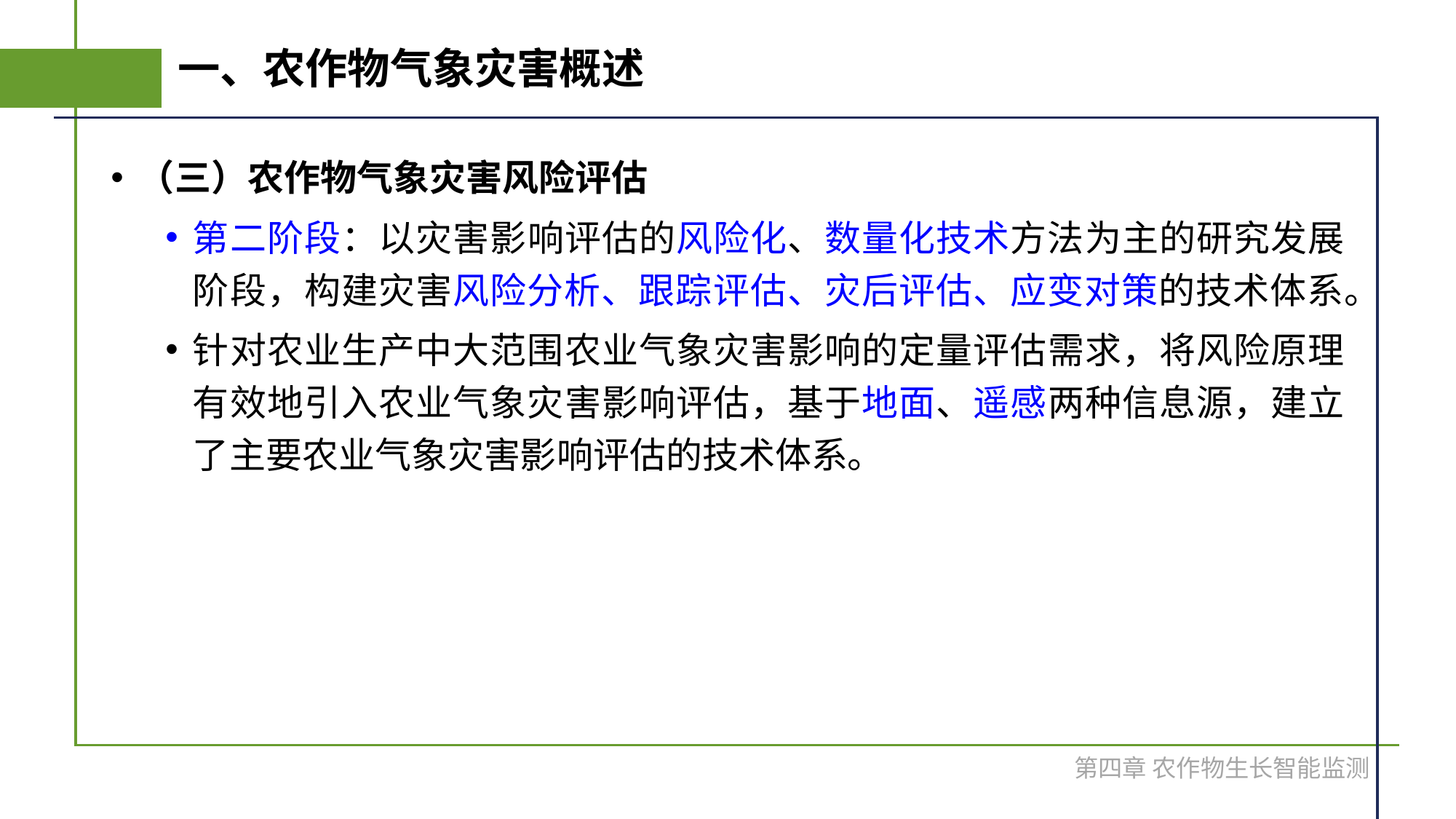

# 一、农作物气象灾害概述
（三）农作物气象灾害风险评估
第二阶段：以灾害影响评估的风险化、数量化技术方法为主的研究发展阶段，构建灾害风险分析、跟踪评估、灾后评估、应变对策的技术体系。
针对农业生产中大范围农业气象灾害影响的定量评估需求，将风险原理有效地引入农业气象灾害影响评估，基于地面、遥感两种信息源，建立了主要农业气象灾害影响评估的技术体系。
第四章 农作物生长智能监测